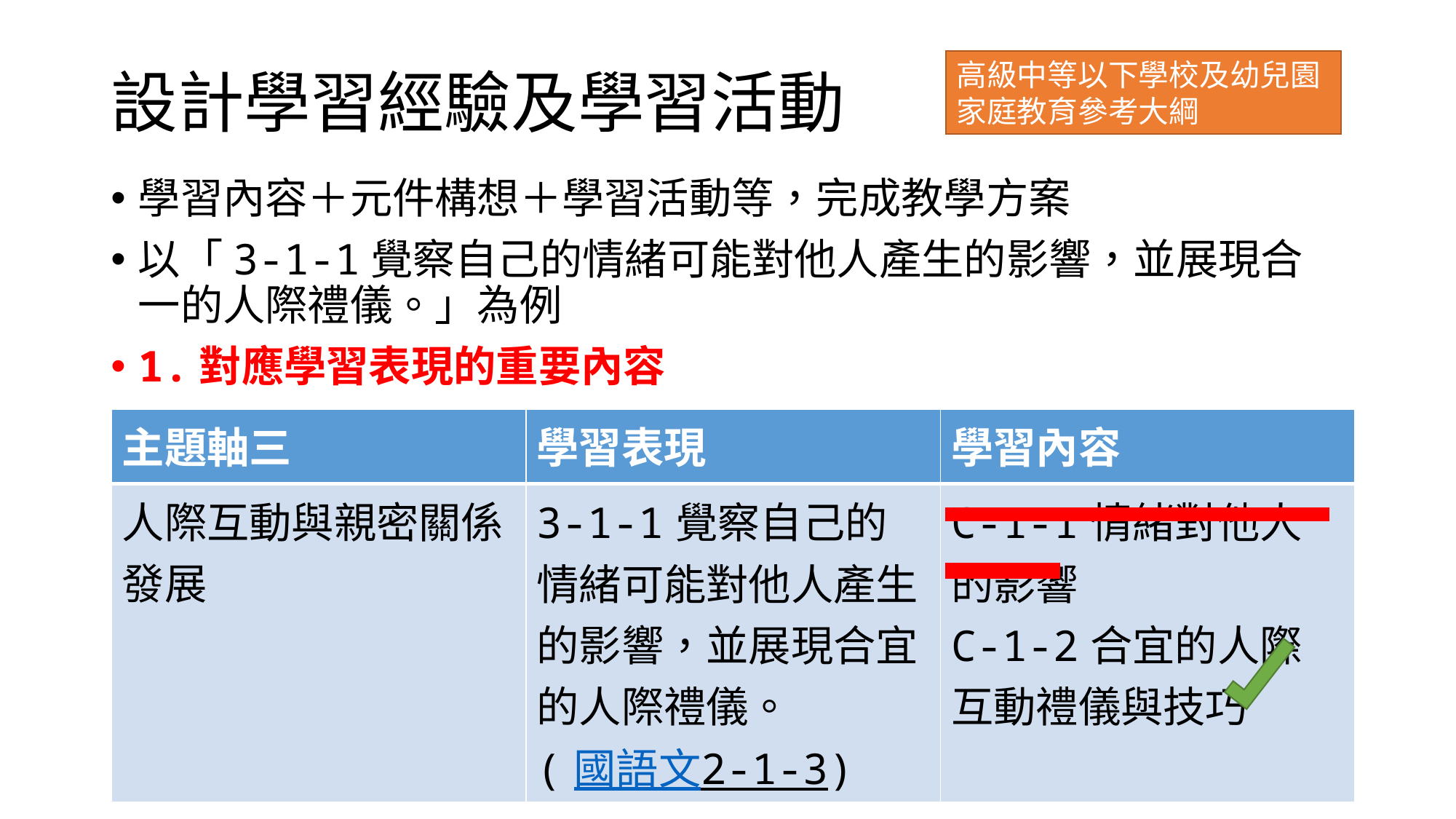

# 設計學習經驗及學習活動
高級中等以下學校及幼兒園家庭教育參考大綱
學習內容＋元件構想＋學習活動等，完成教學方案
以「3-1-1覺察自己的情緒可能對他人產生的影響，並展現合一的人際禮儀。」為例
1.對應學習表現的重要內容
| 主題軸三 | 學習表現 | 學習內容 |
| --- | --- | --- |
| 人際互動與親密關係發展 | 3-1-1覺察自己的情緒可能對他人產生的影響，並展現合宜的人際禮儀。 (國語文2-1-3) | C-1-1情緒對他人的影響 C-1-2合宜的人際互動禮儀與技巧 |